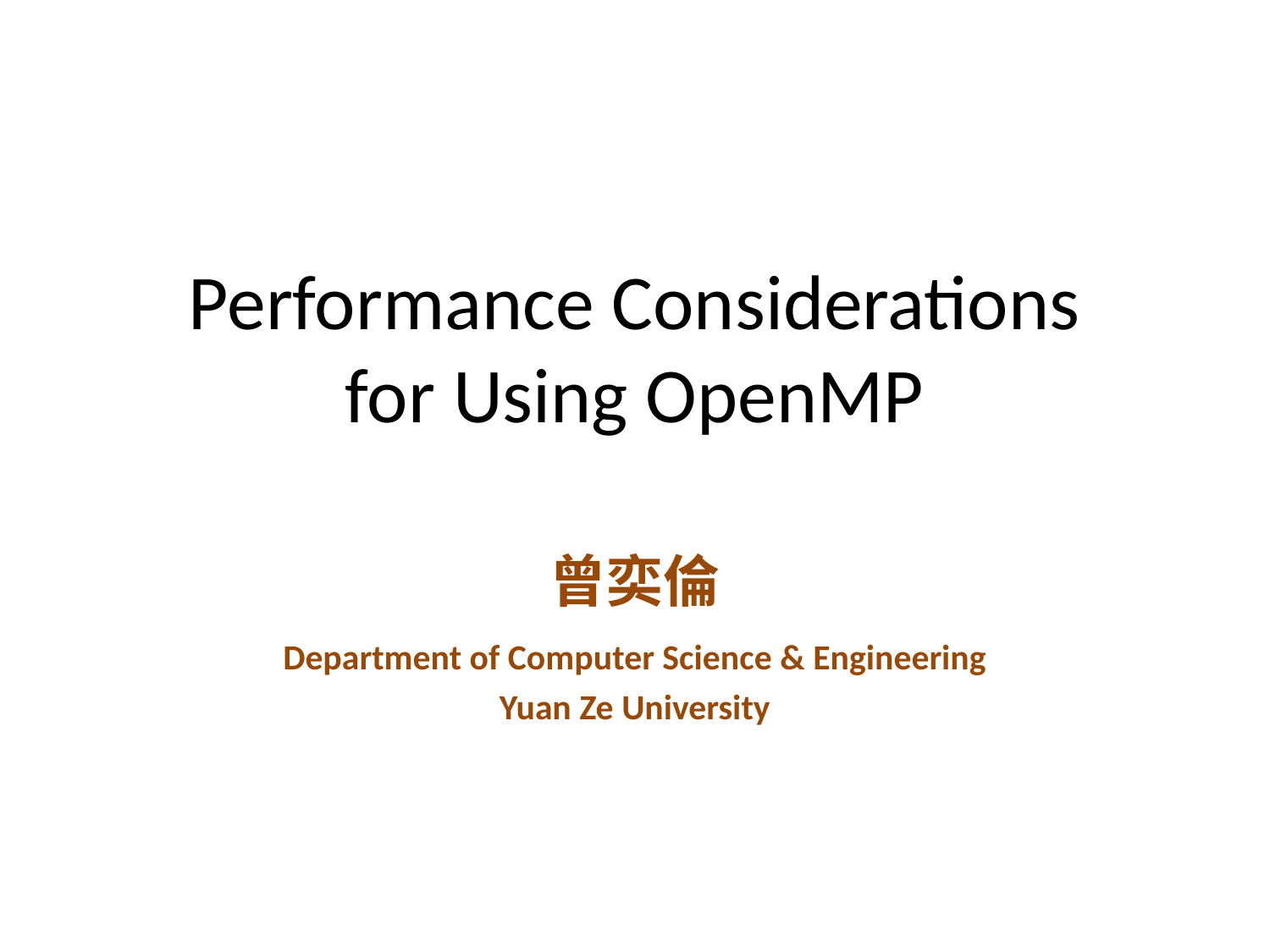

# Performance Considerations for Using OpenMP
曾奕倫
Department of Computer Science & Engineering
Yuan Ze University